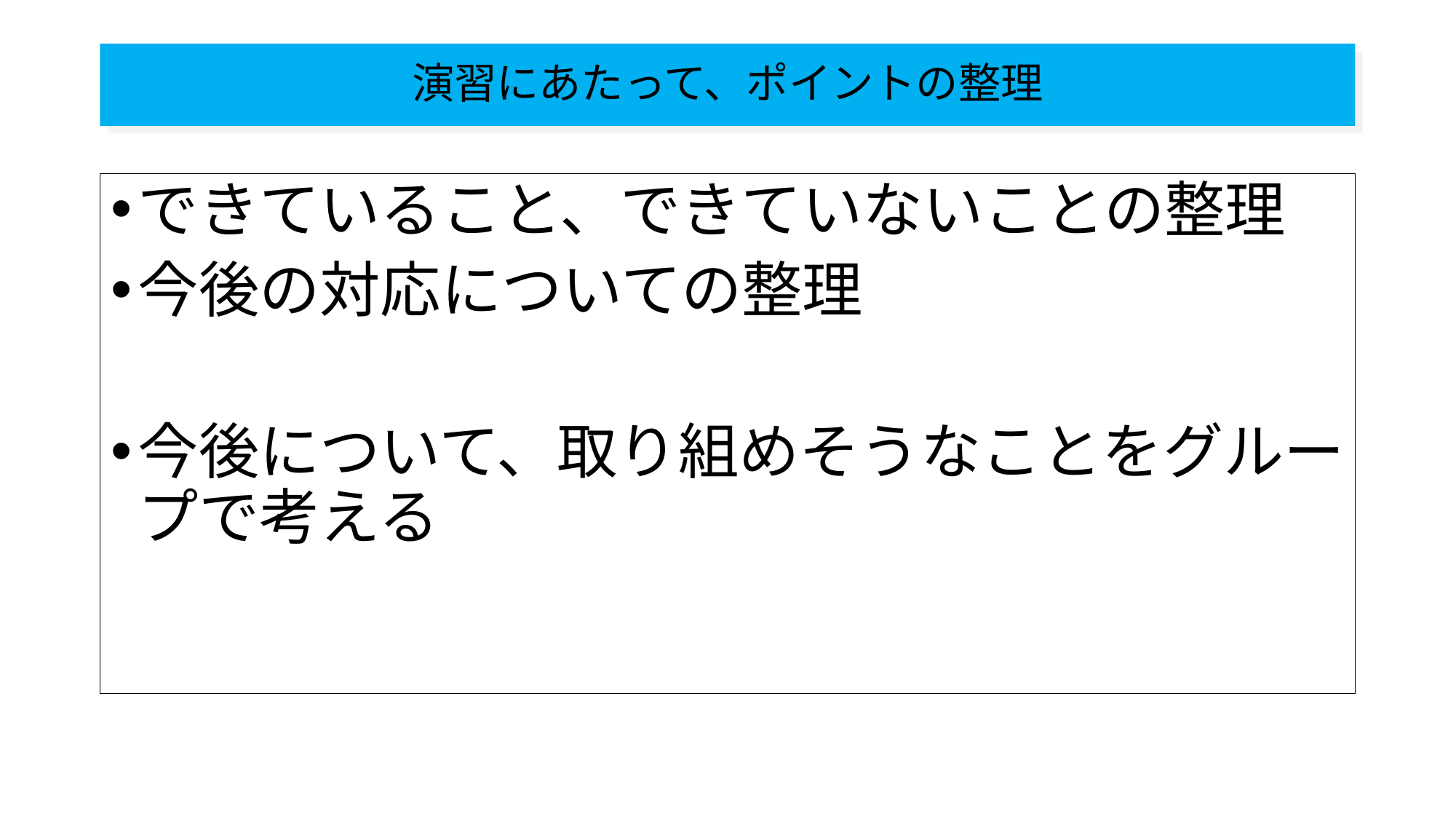

# 演習にあたって、ポイントの整理
できていること、できていないことの整理
今後の対応についての整理

今後について、取り組めそうなことをグループで考える